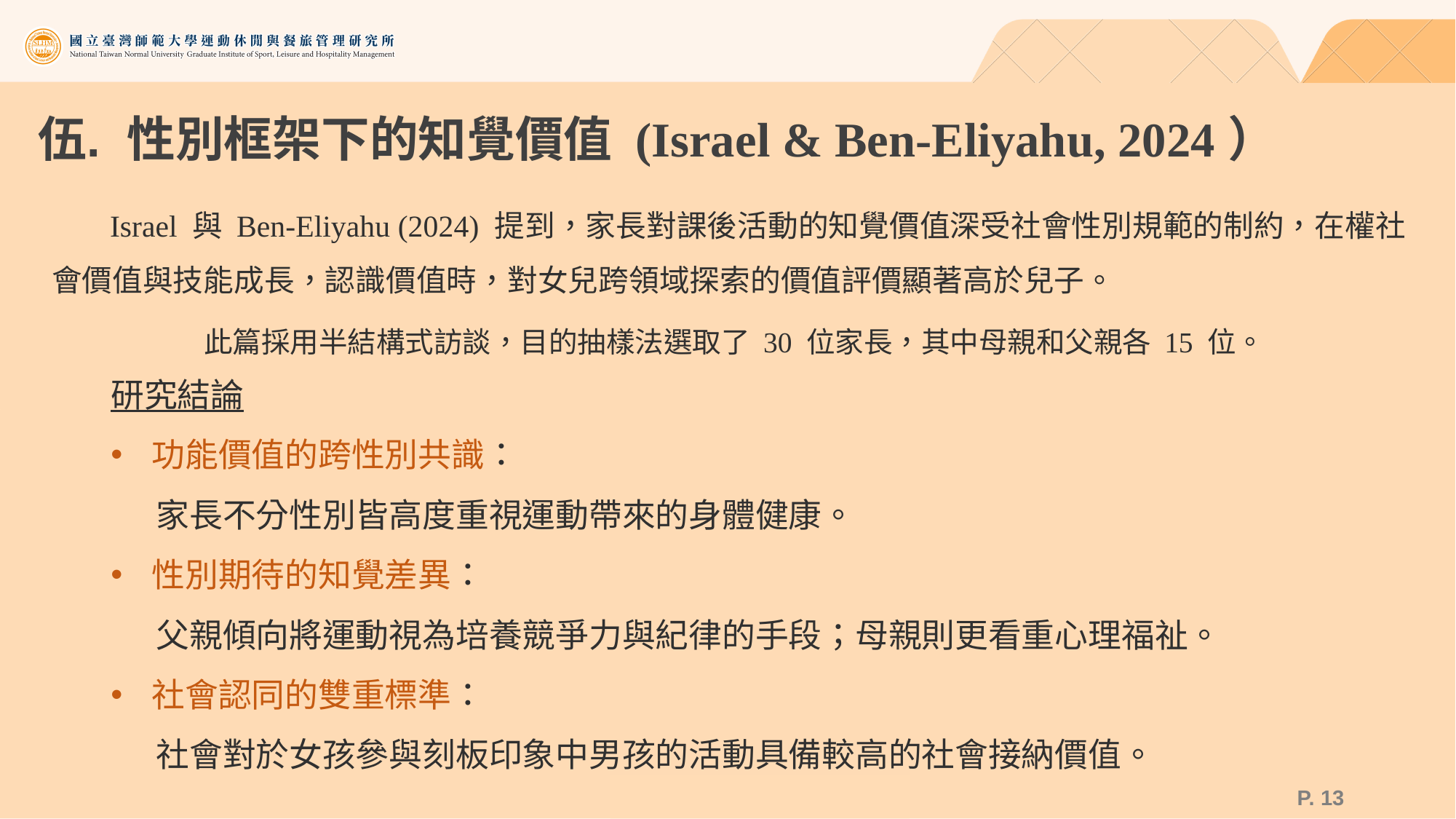

# 性別框架下的知覺價值 (Israel & Ben-Eliyahu, 2024）
        Israel 與 Ben-Eliyahu (2024) 提到，家長對課後活動的知覺價值深受社會性別規範的制約，在權社會價值與技能成長，認識價值時，對女兒跨領域探索的價值評價顯著高於兒子。
此篇採用半結構式訪談，目的抽樣法選取了 30 位家長，其中母親和父親各 15 位。
研究結論
功能價值的跨性別共識：
     家長不分性別皆高度重視運動帶來的身體健康。
性別期待的知覺差異：
     父親傾向將運動視為培養競爭力與紀律的手段；母親則更看重心理福祉。
社會認同的雙重標準：
     社會對於女孩參與刻板印象中男孩的活動具備較高的社會接納價值。

P. 13